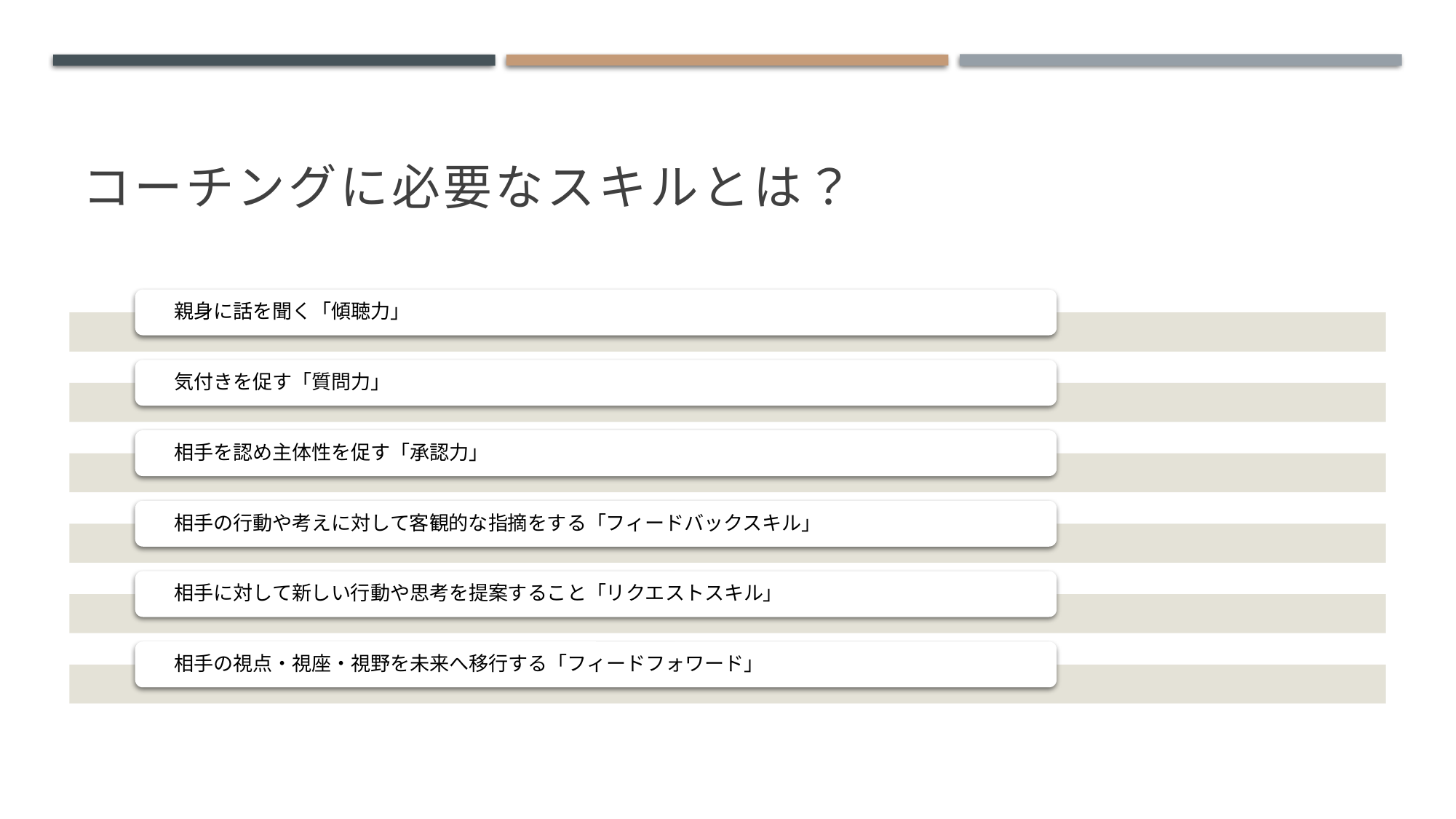

# コーチングに必要なスキルとは？
親身に話を聞く「傾聴力」
気付きを促す「質問力」
相手を認め主体性を促す「承認力」
相手の行動や考えに対して客観的な指摘をする「フィードバックスキル」
相手に対して新しい行動や思考を提案すること「リクエストスキル」
相手の視点・視座・視野を未来へ移行する「フィードフォワード」